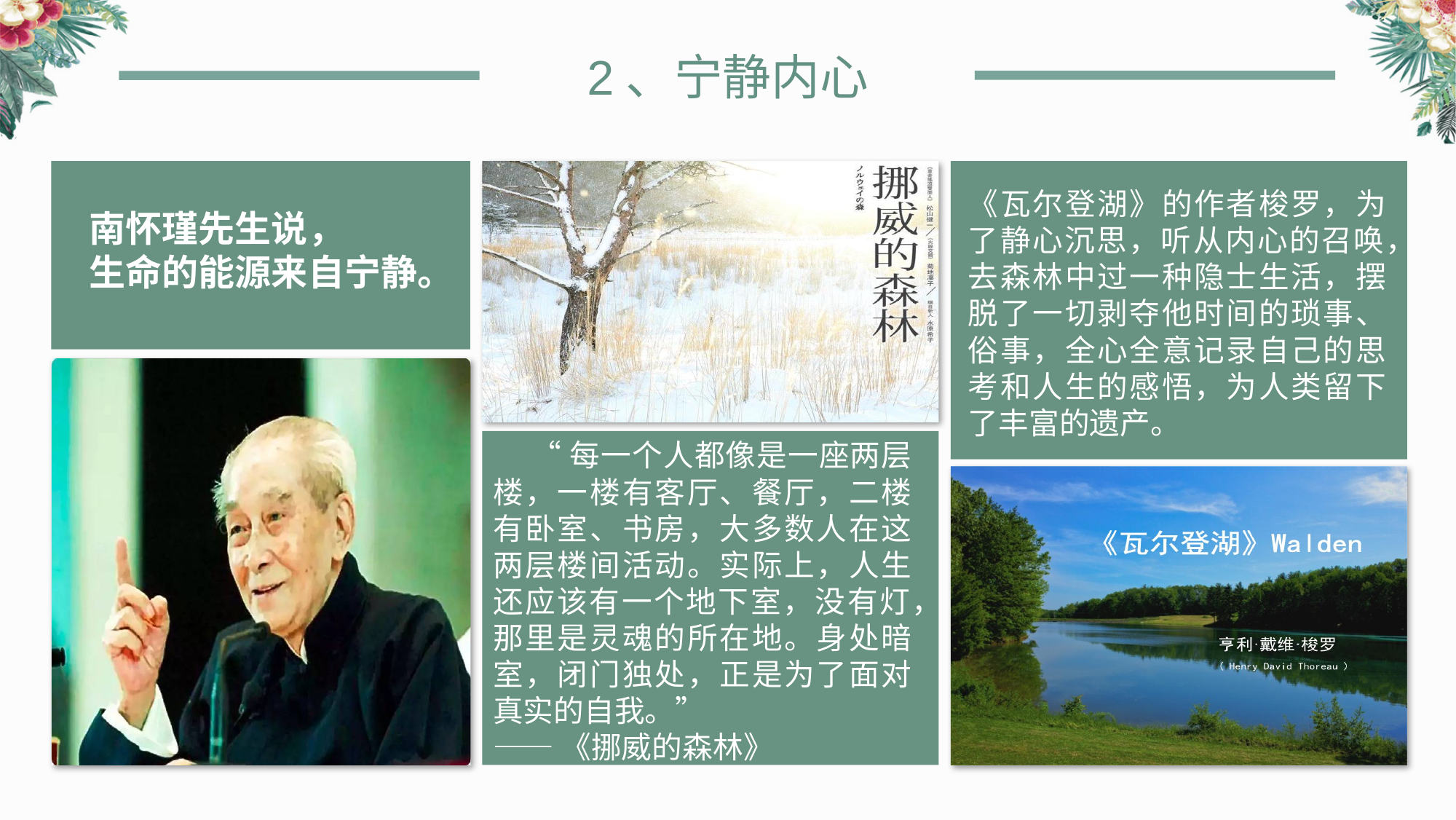

2、宁静内心

《瓦尔登湖》的作者梭罗，为了静心沉思，听从内心的召唤，去森林中过一种隐士生活，摆脱了一切剥夺他时间的琐事、俗事，全心全意记录自己的思考和人生的感悟，为人类留下了丰富的遗产。
南怀瑾先生说，
生命的能源来自宁静。

     “每一个人都像是一座两层楼，一楼有客厅、餐厅，二楼有卧室、书房，大多数人在这两层楼间活动。实际上，人生还应该有一个地下室，没有灯，那里是灵魂的所在地。身处暗室，闭门独处，正是为了面对真实的自我。”
——《挪威的森林》